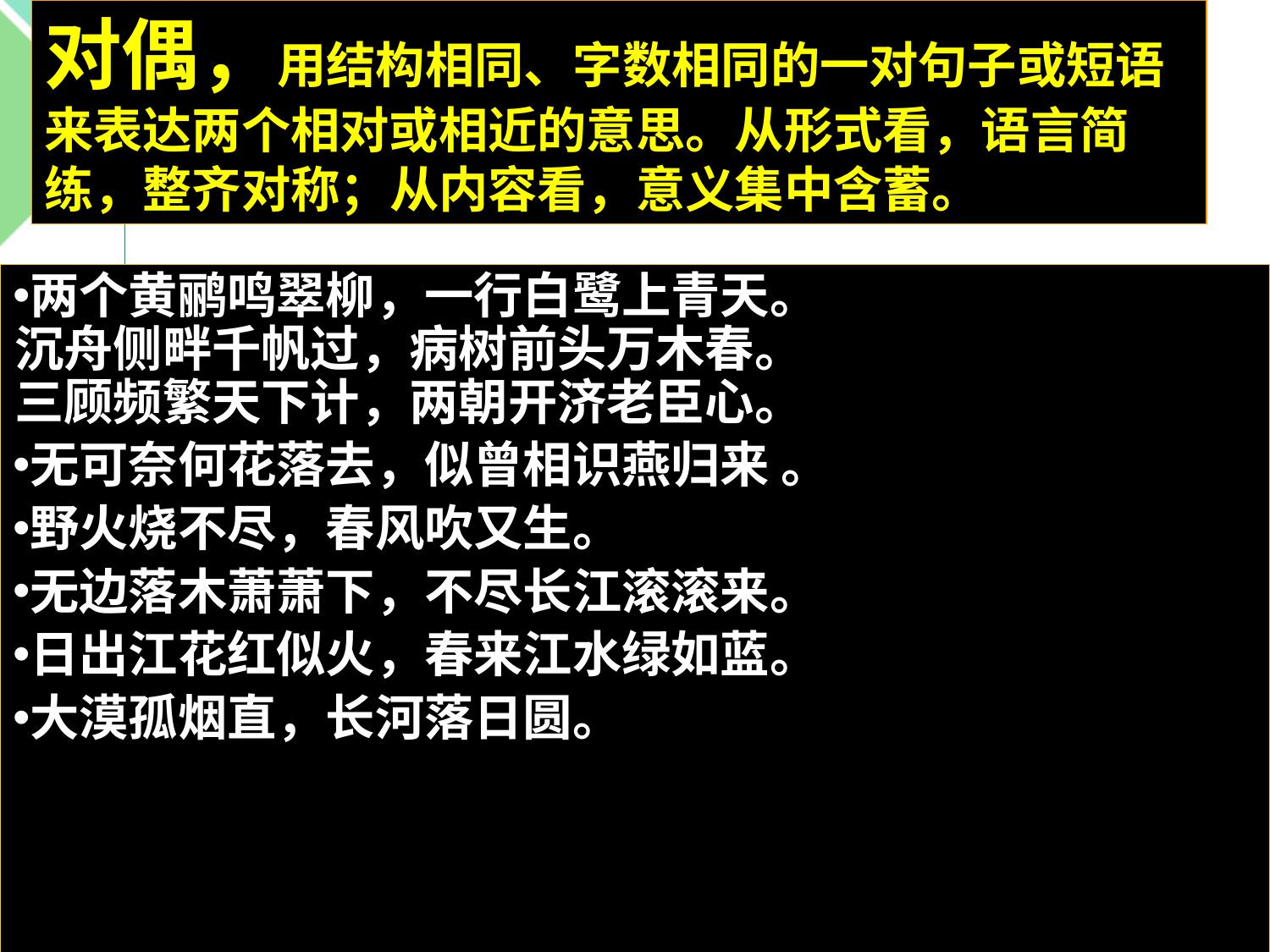

对偶，用结构相同、字数相同的一对句子或短语来表达两个相对或相近的意思。从形式看，语言简练，整齐对称；从内容看，意义集中含蓄。
两个黄鹂鸣翠柳，一行白鹭上青天。
沉舟侧畔千帆过，病树前头万木春。
三顾频繁天下计，两朝开济老臣心。
无可奈何花落去，似曾相识燕归来 。
野火烧不尽，春风吹又生。
无边落木萧萧下，不尽长江滚滚来。
日出江花红似火，春来江水绿如蓝。
大漠孤烟直，长河落日圆。